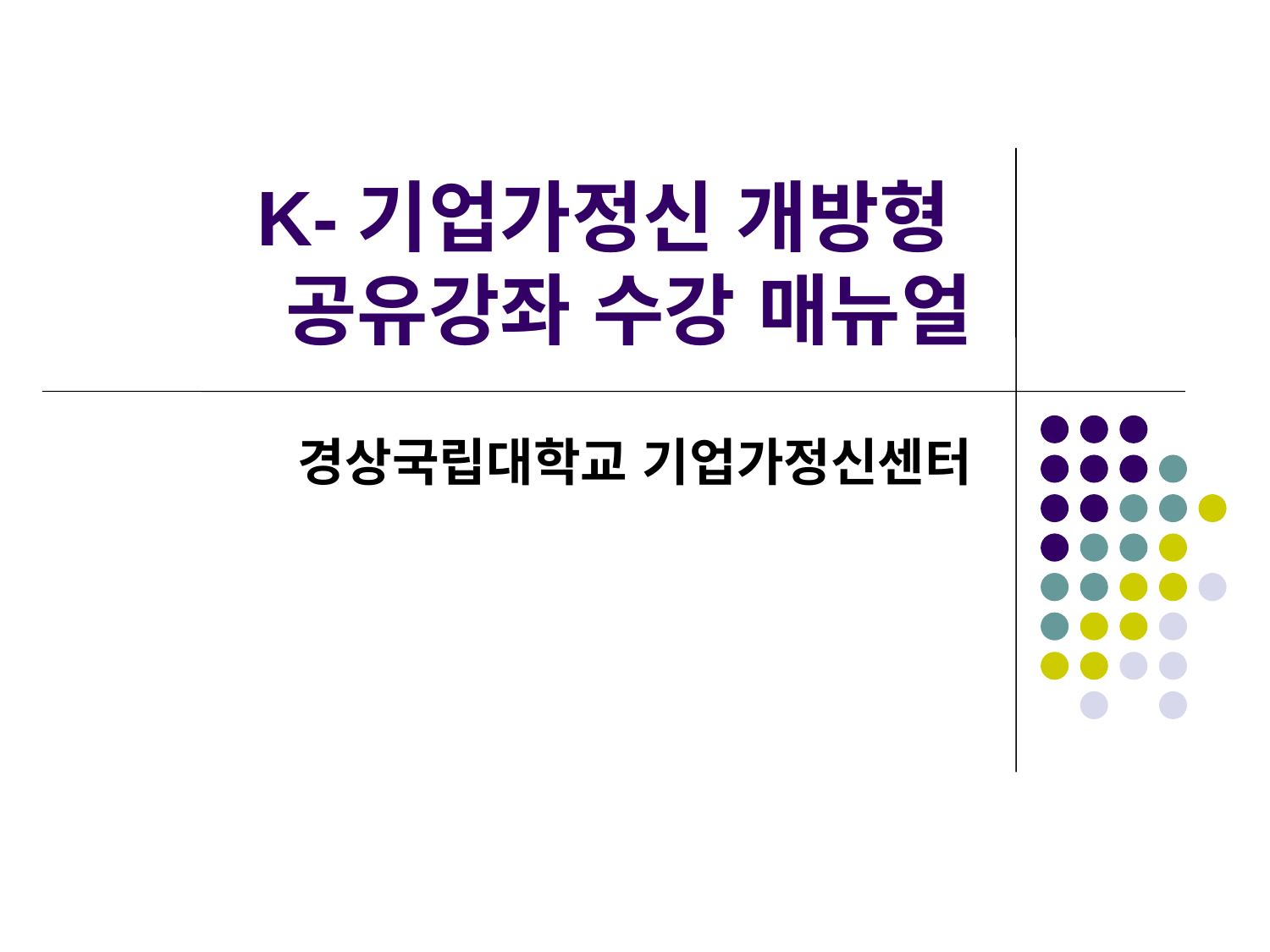

# K-기업가정신 개방형 공유강좌 수강 매뉴얼
경상국립대학교 기업가정신센터